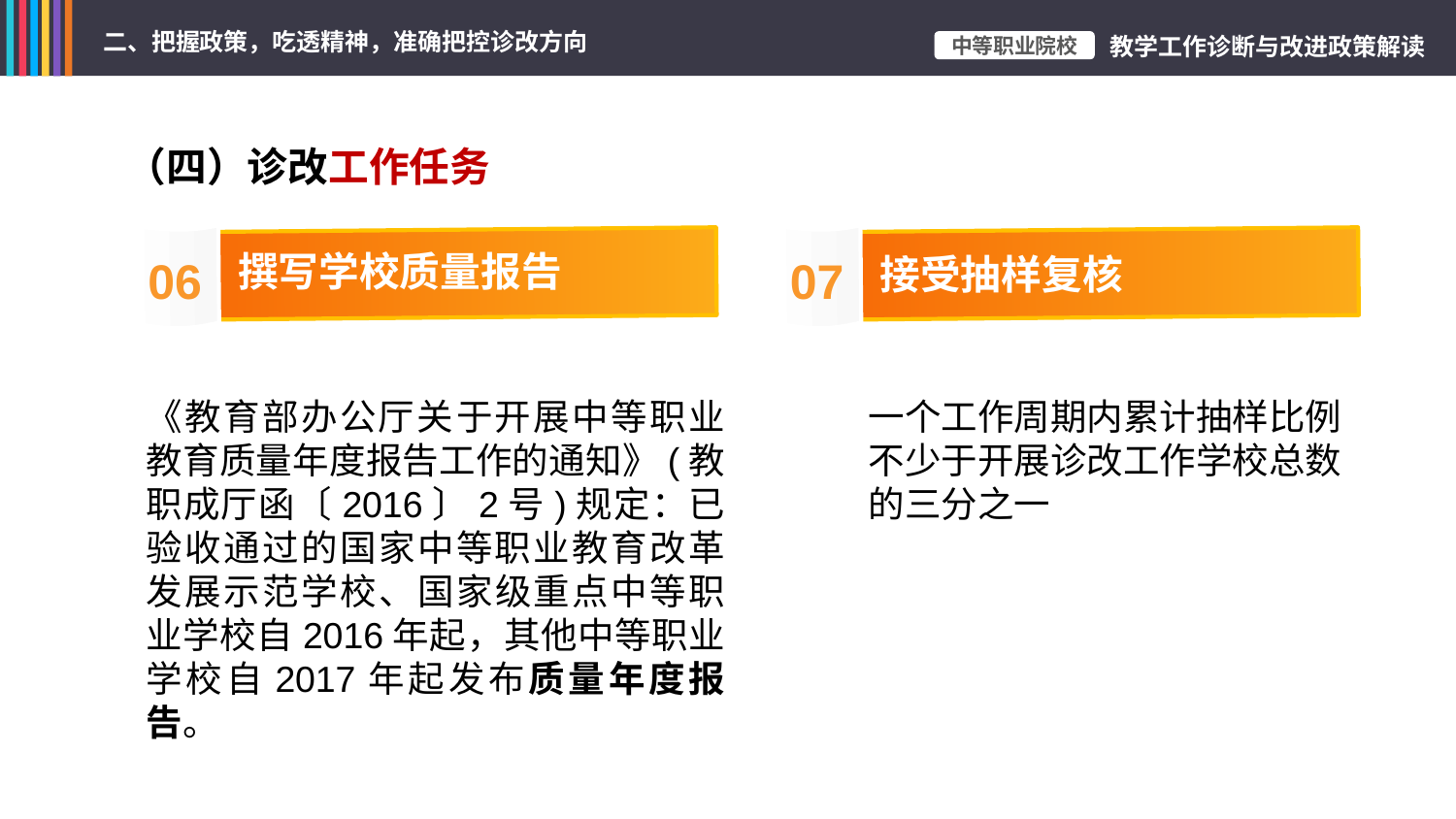

（四）诊改工作任务

撰写学校质量报告
接受抽样复核
06
07
《教育部办公厅关于开展中等职业教育质量年度报告工作的通知》(教职成厅函〔2016〕2号)规定：已验收通过的国家中等职业教育改革发展示范学校、国家级重点中等职业学校自2016年起，其他中等职业学校自2017年起发布质量年度报告。
一个工作周期内累计抽样比例不少于开展诊改工作学校总数的三分之一